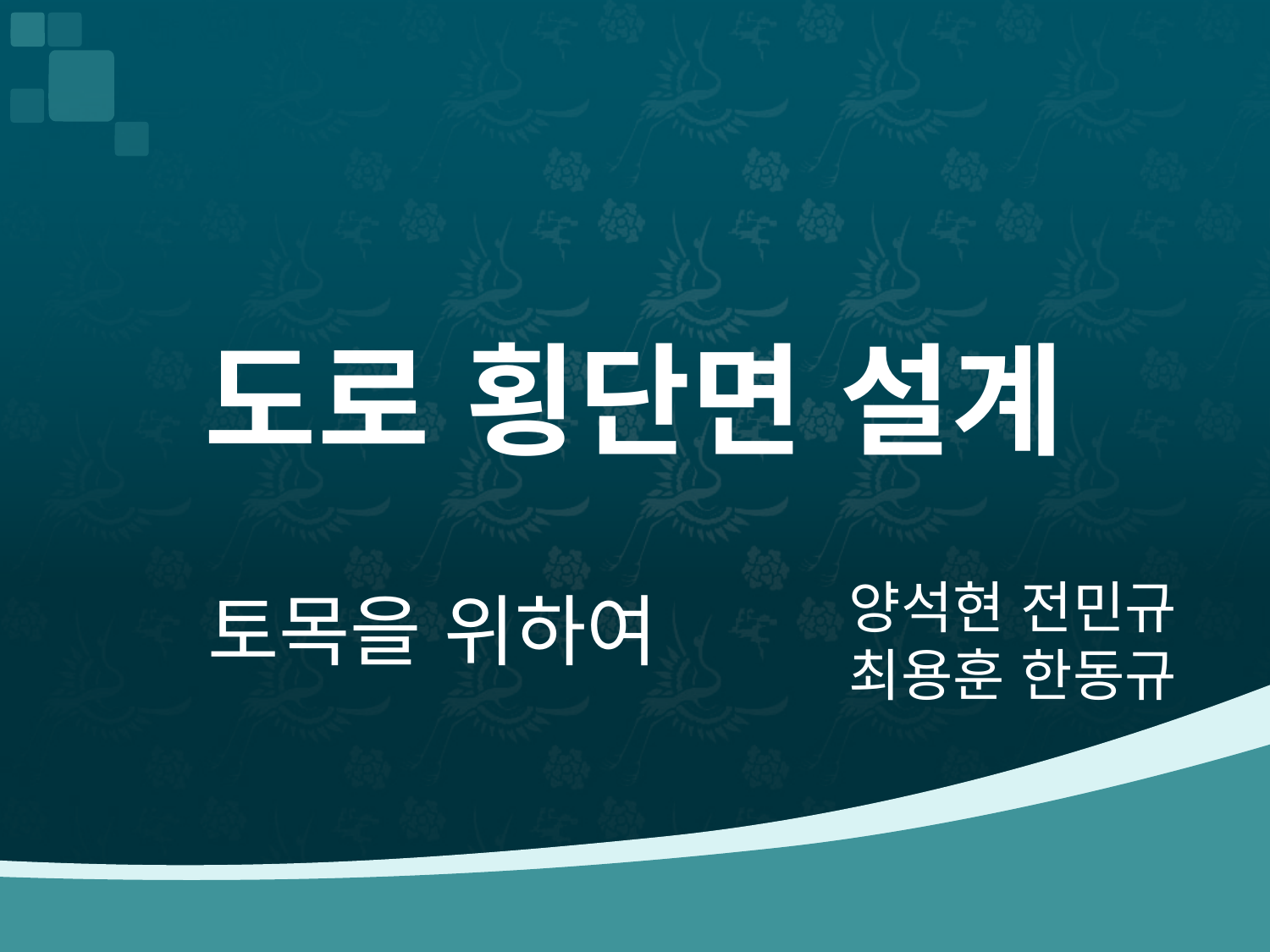

# 도로 횡단면 설계
양석현 전민규 최용훈 한동규
토목을 위하여